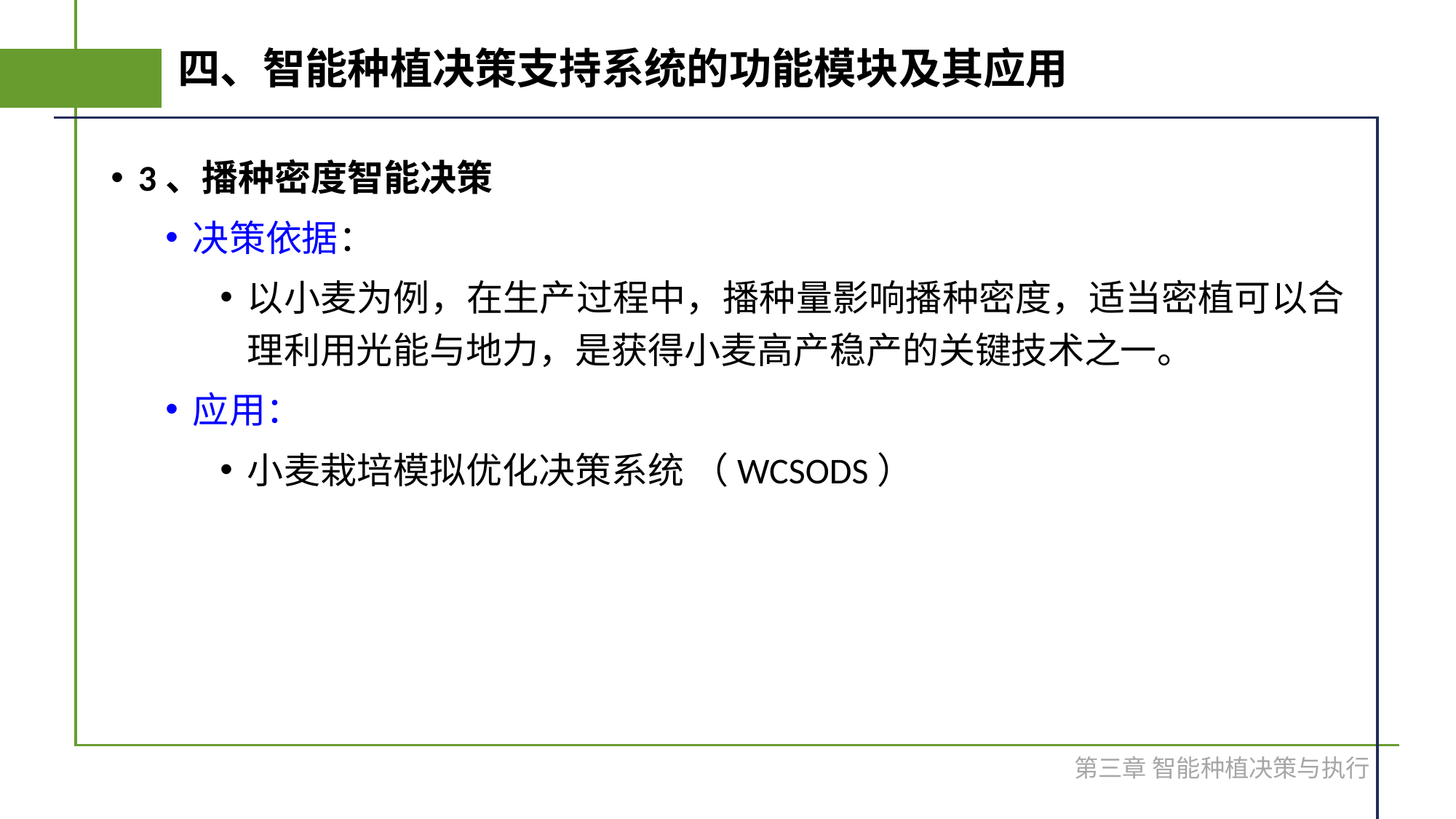

# 四、智能种植决策支持系统的功能模块及其应用
3、播种密度智能决策
决策依据：
以小麦为例，在生产过程中，播种量影响播种密度，适当密植可以合理利用光能与地力，是获得小麦高产稳产的关键技术之一。
应用：
小麦栽培模拟优化决策系统 （WCSODS）
第三章 智能种植决策与执行